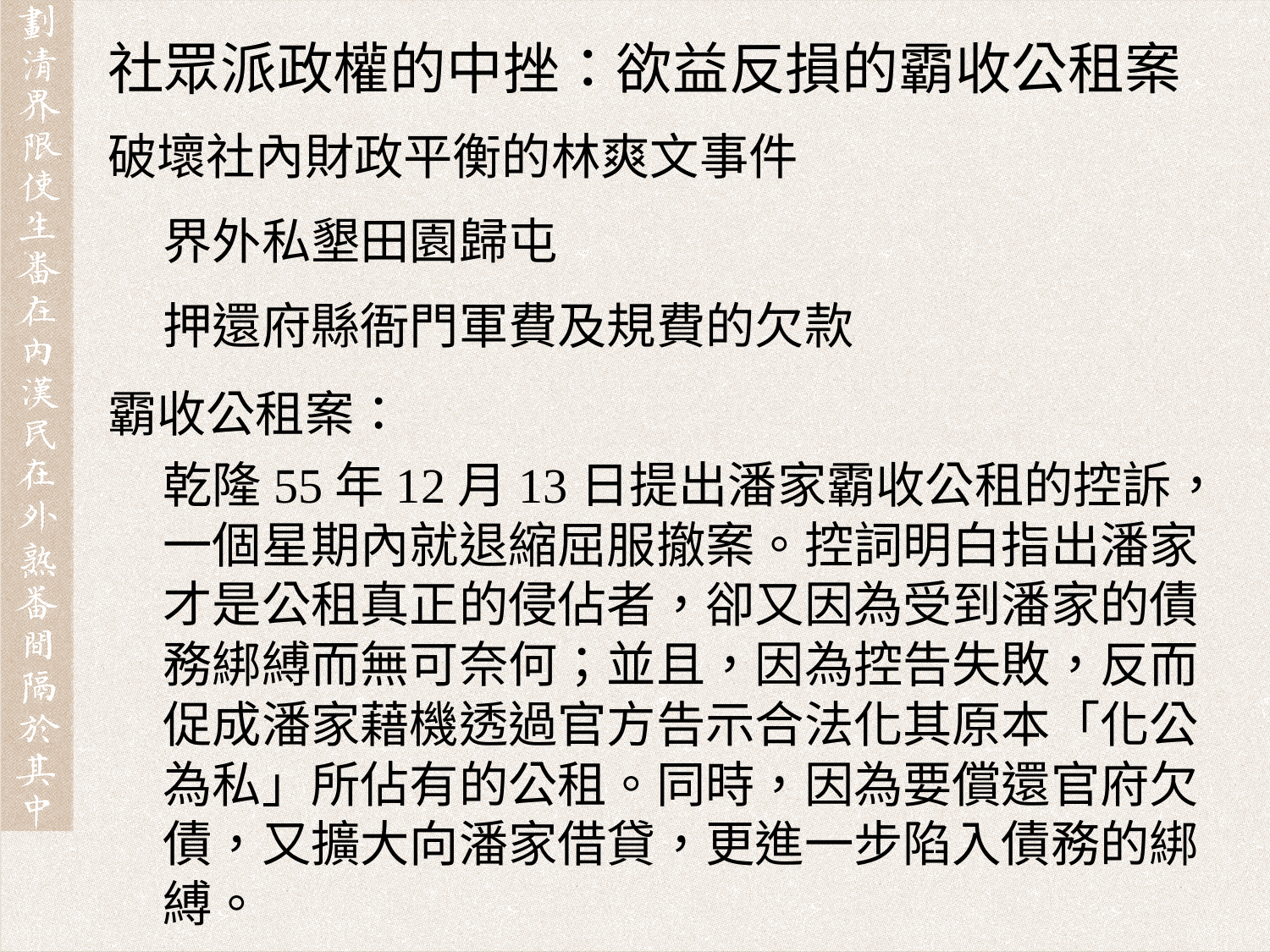

社眾派政權的中挫：欲益反損的霸收公租案
破壞社內財政平衡的林爽文事件
界外私墾田園歸屯
押還府縣衙門軍費及規費的欠款
霸收公租案：
乾隆55年12月13日提出潘家霸收公租的控訴，一個星期內就退縮屈服撤案。控詞明白指出潘家才是公租真正的侵佔者，卻又因為受到潘家的債務綁縛而無可奈何；並且，因為控告失敗，反而促成潘家藉機透過官方告示合法化其原本「化公為私」所佔有的公租。同時，因為要償還官府欠債，又擴大向潘家借貸，更進一步陷入債務的綁縛。